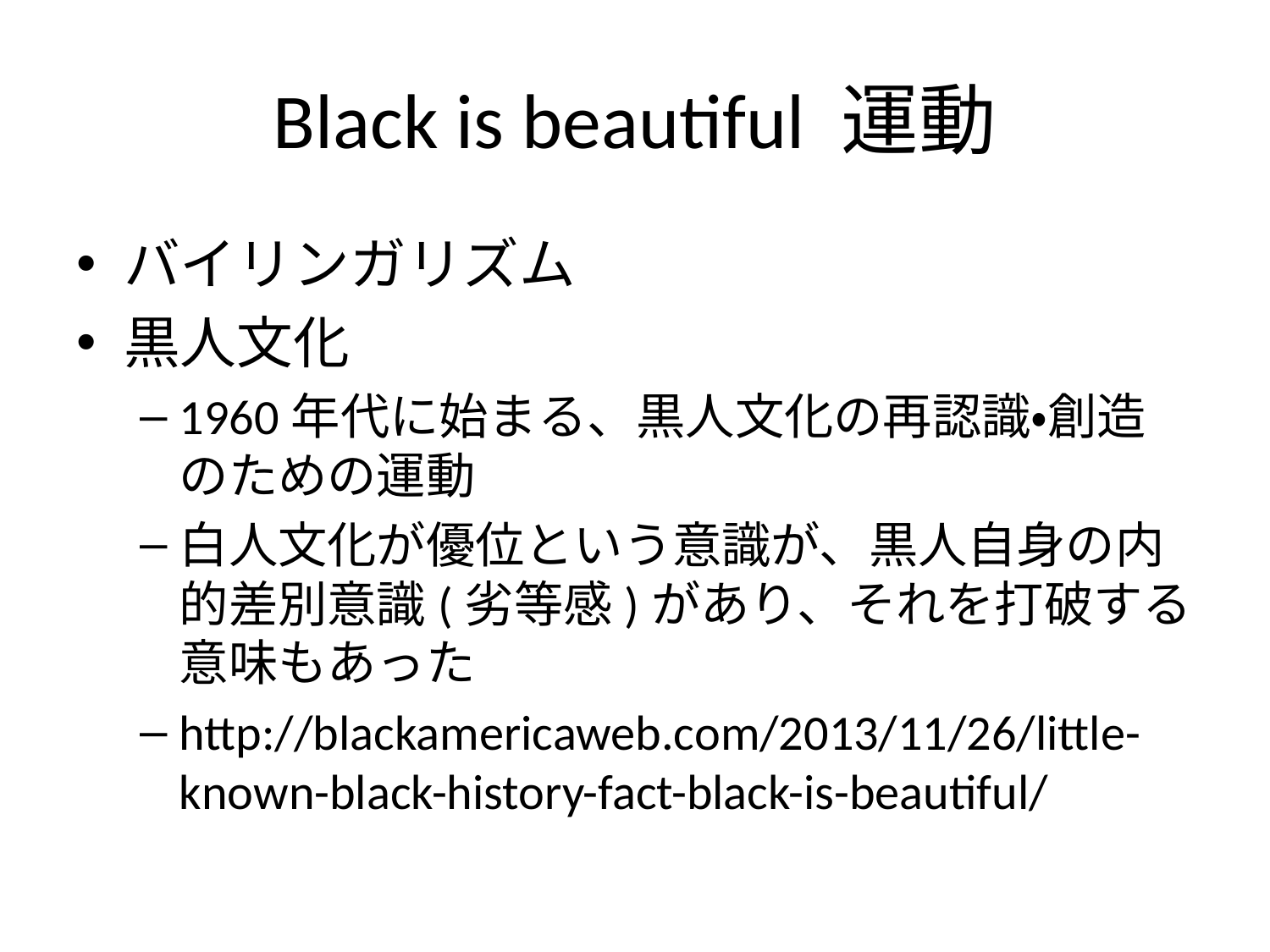

# Black is beautiful 運動
バイリンガリズム
黒人文化
1960年代に始まる、黒人文化の再認識・創造のための運動
白人文化が優位という意識が、黒人自身の内的差別意識(劣等感)があり、それを打破する意味もあった
http://blackamericaweb.com/2013/11/26/little-known-black-history-fact-black-is-beautiful/